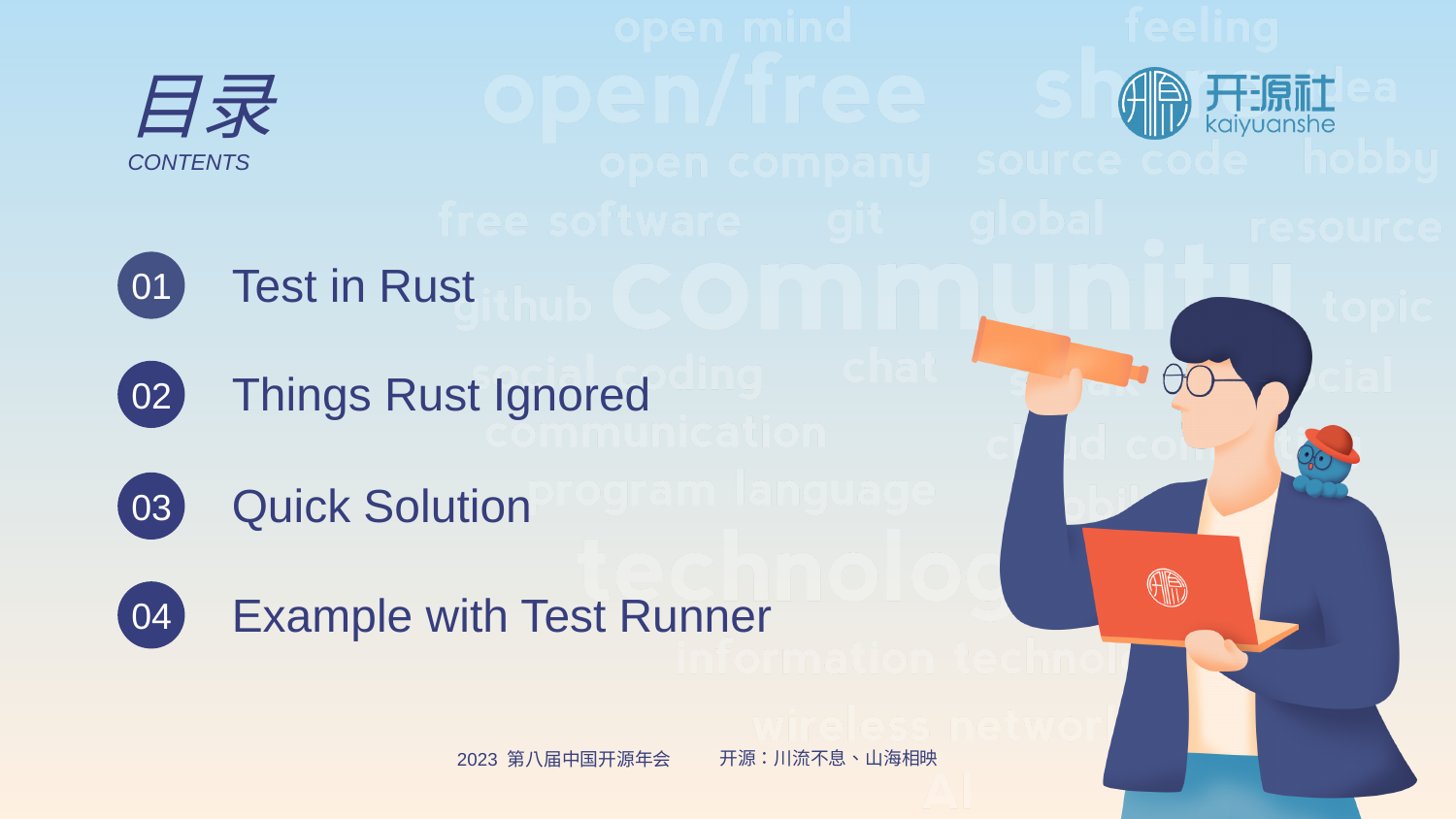

目录
CONTENTS

Test in Rust
01

Things Rust Ignored
02

Quick Solution
03

Example with Test Runner
04